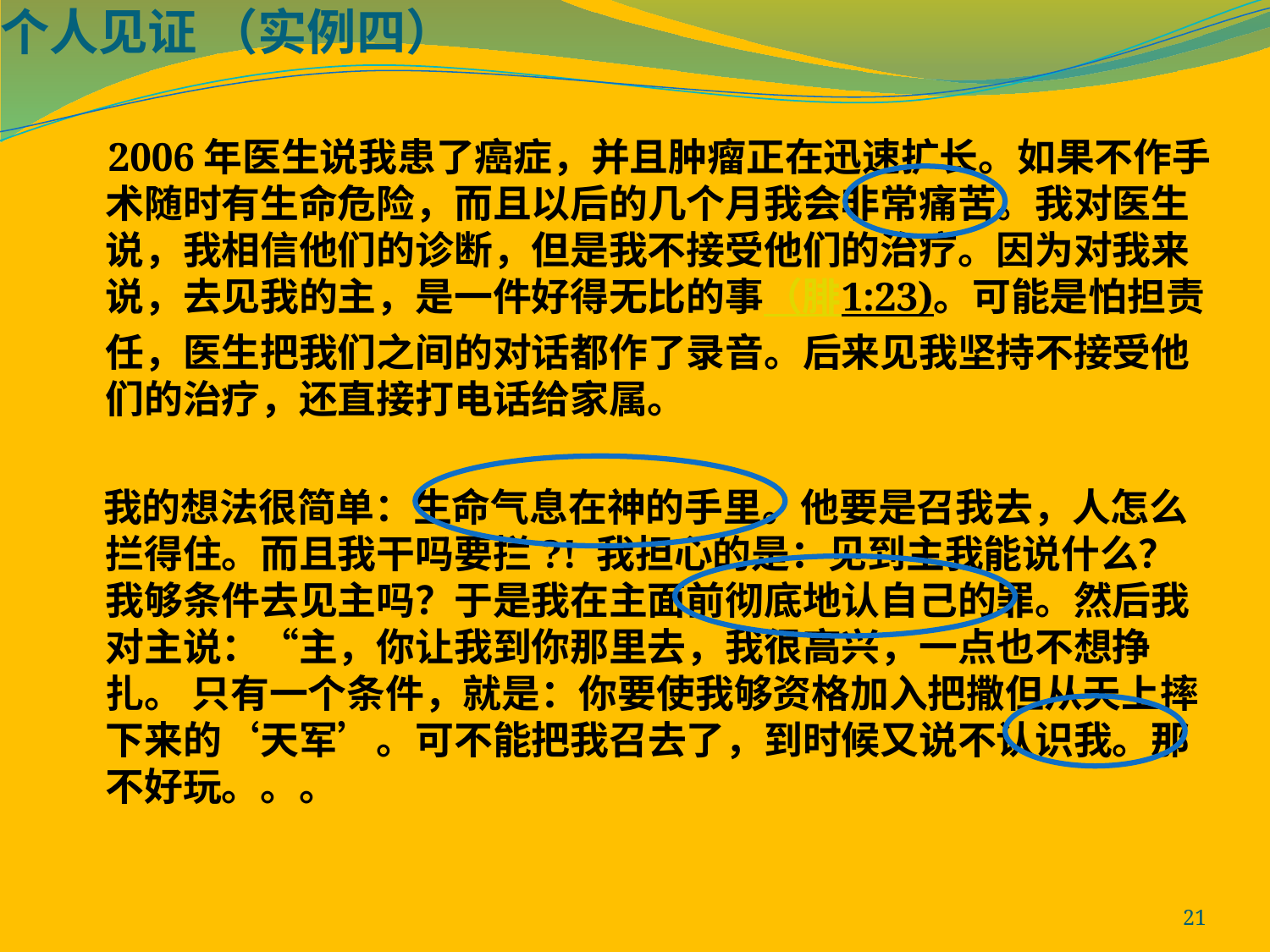

个人见证 （实例四）
    2006年医生说我患了癌症，并且肿瘤正在迅速扩长。如果不作手术随时有生命危险，而且以后的几个月我会非常痛苦。我对医生说，我相信他们的诊断，但是我不接受他们的治疗。因为对我来说，去见我的主，是一件好得无比的事（腓1:23)。可能是怕担责任，医生把我们之间的对话都作了录音。后来见我坚持不接受他们的治疗，还直接打电话给家属。

   我的想法很简单：生命气息在神的手里。他要是召我去，人怎么拦得住。而且我干吗要拦?! 我担心的是：见到主我能说什么？我够条件去见主吗？于是我在主面前彻底地认自己的罪。然后我对主说：“主，你让我到你那里去，我很高兴，一点也不想挣扎。 只有一个条件，就是：你要使我够资格加入把撒但从天上摔下来的‘天军’。可不能把我召去了，到时候又说不认识我。那不好玩。。。

21